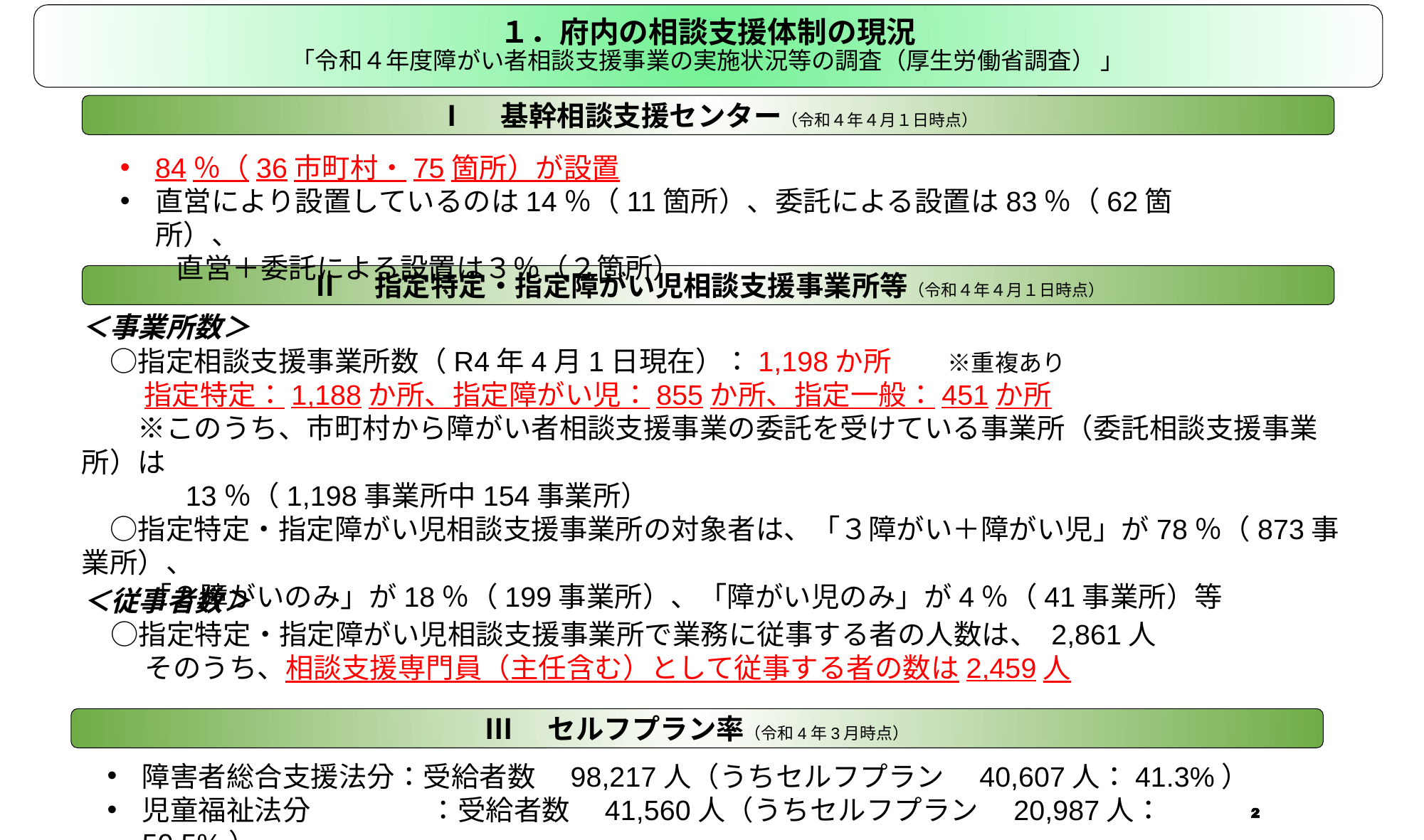

１．府内の相談支援体制の現況
「令和４年度障がい者相談支援事業の実施状況等の調査（厚生労働省調査） 」
Ⅰ　基幹相談支援センター（令和４年４月１日時点）
84％（36市町村・75箇所）が設置
直営により設置しているのは14％（11箇所）、委託による設置は83％（62箇所）、
　　直営＋委託による設置は３％（２箇所）
Ⅱ　指定特定・指定障がい児相談支援事業所等（令和４年４月１日時点）
＜事業所数＞
　○指定相談支援事業所数（R4年4月1日現在）：1,198か所　　※重複あり
　　 指定特定：1,188か所、指定障がい児：855か所、指定一般：451か所
　　※このうち、市町村から障がい者相談支援事業の委託を受けている事業所（委託相談支援事業所）は
 　　　13％（1,198事業所中154事業所）
　○指定特定・指定障がい児相談支援事業所の対象者は、「３障がい＋障がい児」が78％（873事業所）、
　　 「３障がいのみ」が18％（199事業所）、「障がい児のみ」が4％（41事業所）等
＜従事者数＞
　○指定特定・指定障がい児相談支援事業所で業務に従事する者の人数は、 2,861人
　　 そのうち、相談支援専門員（主任含む）として従事する者の数は2,459人
Ⅲ　セルフプラン率（令和4年3月時点）
障害者総合支援法分：受給者数　98,217人（うちセルフプラン　40,607人：41.3%）
児童福祉法分　　 　　：受給者数　41,560人（うちセルフプラン　20,987人：50.5%）
2